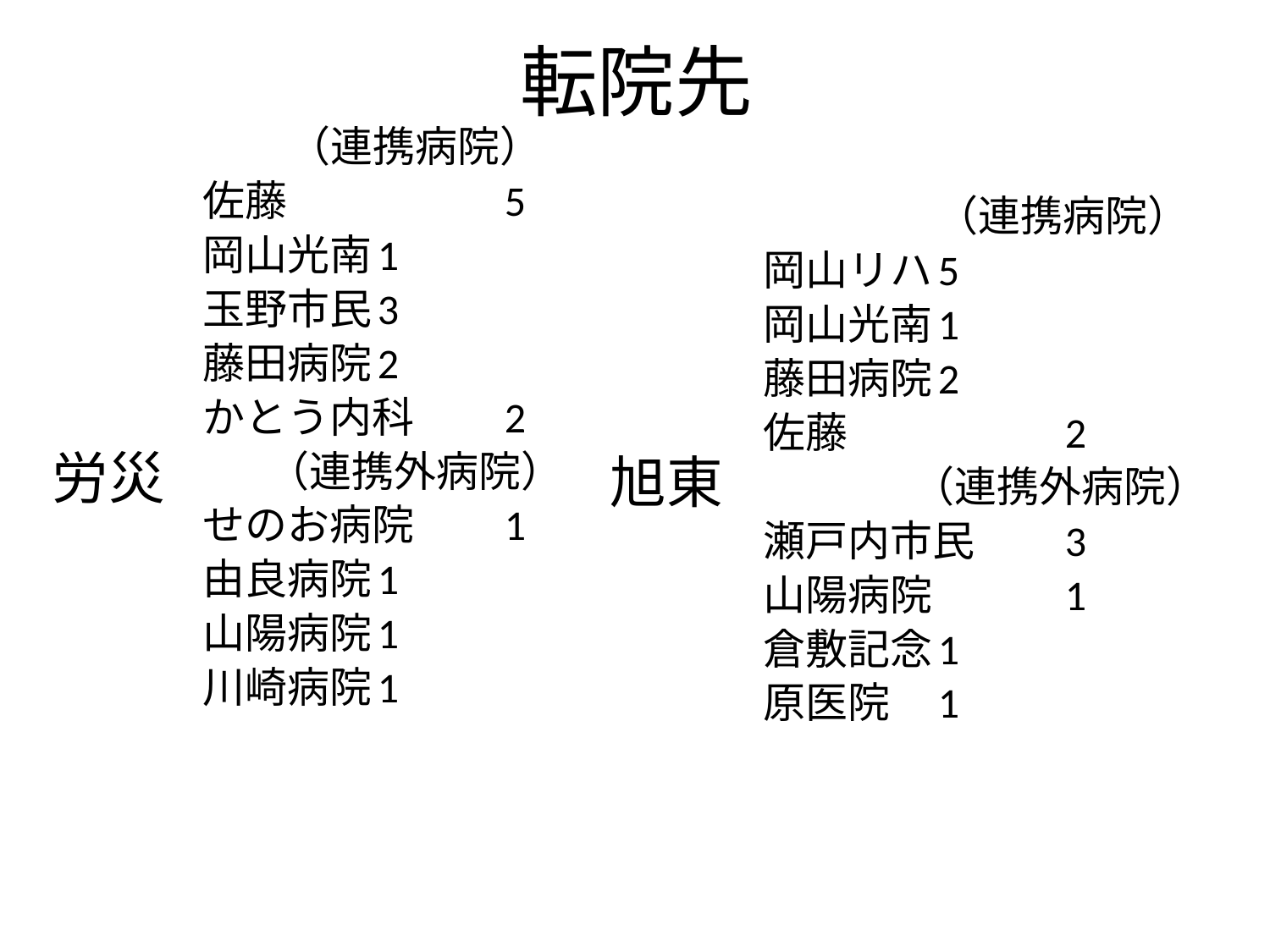

# 転院先
（連携病院）
佐藤		5
岡山光南	1
玉野市民	3
藤田病院	2
かとう内科	2
（連携外病院）
せのお病院	1
由良病院	1
山陽病院	1
川崎病院	1

（連携病院）
岡山リハ	5
岡山光南	1
藤田病院	2
佐藤		2
（連携外病院）
瀬戸内市民	3
山陽病院 	1
倉敷記念	1
原医院	1

労災
旭東